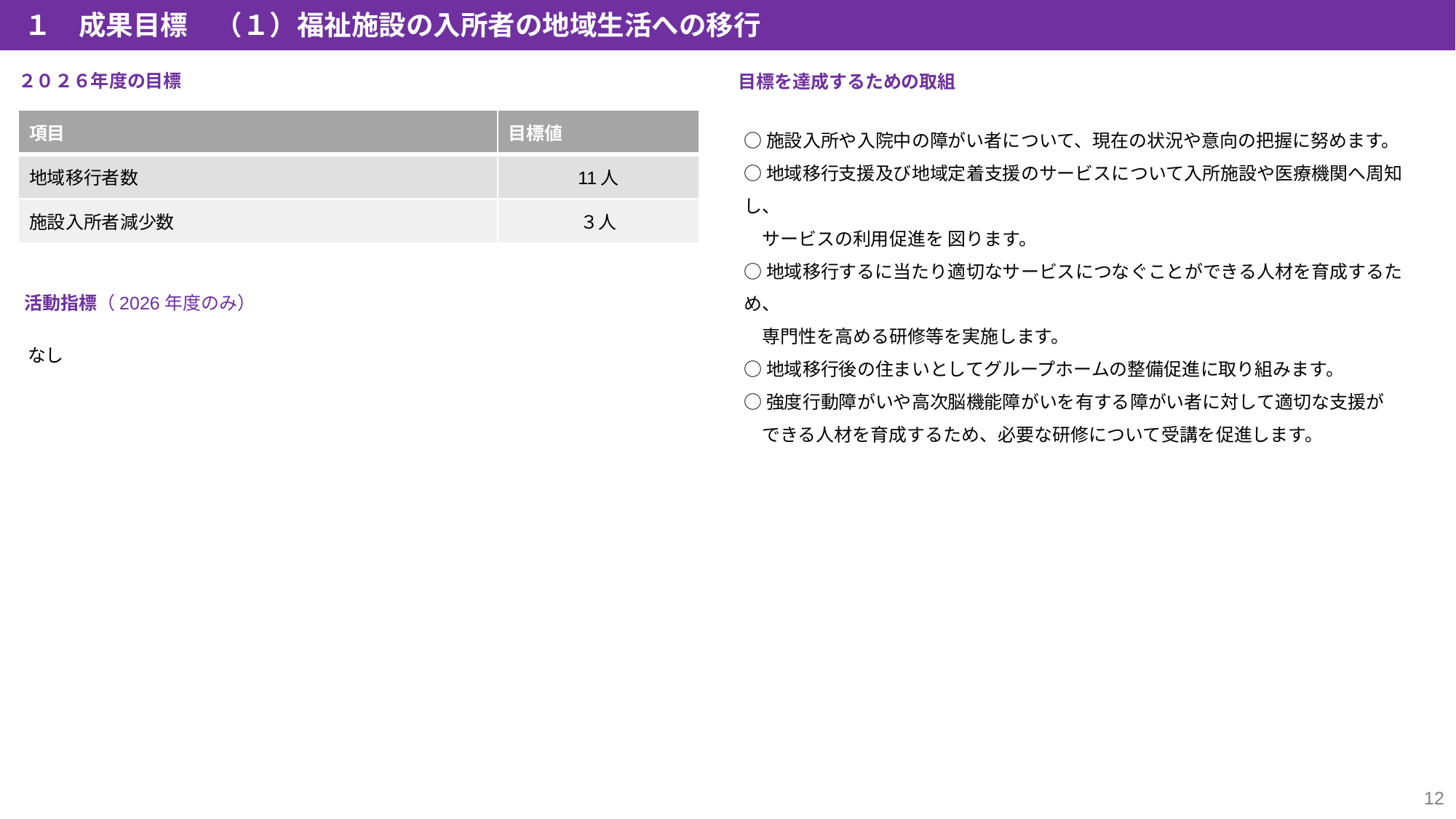

１　成果目標　（１）福祉施設の入所者の地域生活への移行
２０２６年度の目標
目標を達成するための取組
| 項目 | 目標値 |
| --- | --- |
| 地域移行者数 | 11人 |
| 施設入所者減少数 | ３人 |
○施設入所や入院中の障がい者について、現在の状況や意向の把握に努めます。
○地域移行支援及び地域定着支援のサービスについて入所施設や医療機関へ周知し、
　サービスの利用促進を 図ります。
○地域移行するに当たり適切なサービスにつなぐことができる人材を育成するため、
　専門性を高める研修等を実施します。
○地域移行後の住まいとしてグループホームの整備促進に取り組みます。
○強度行動障がいや高次脳機能障がいを有する障がい者に対して適切な支援が
　できる人材を育成するため、必要な研修について受講を促進します。
活動指標（2026年度のみ）
なし
12